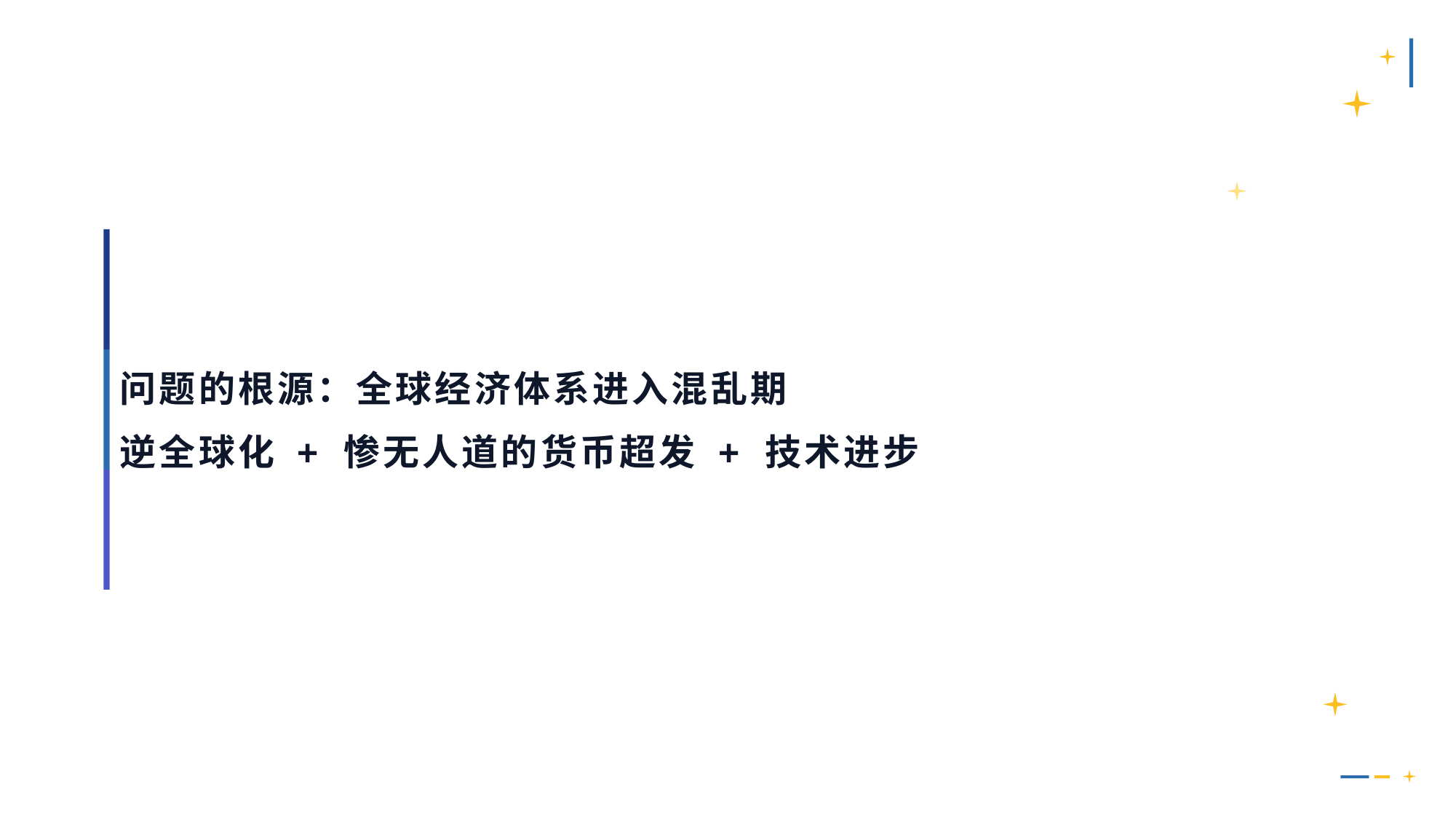

问题的根源：全球经济体系进入混乱期
逆全球化 + 惨无人道的货币超发 + 技术进步